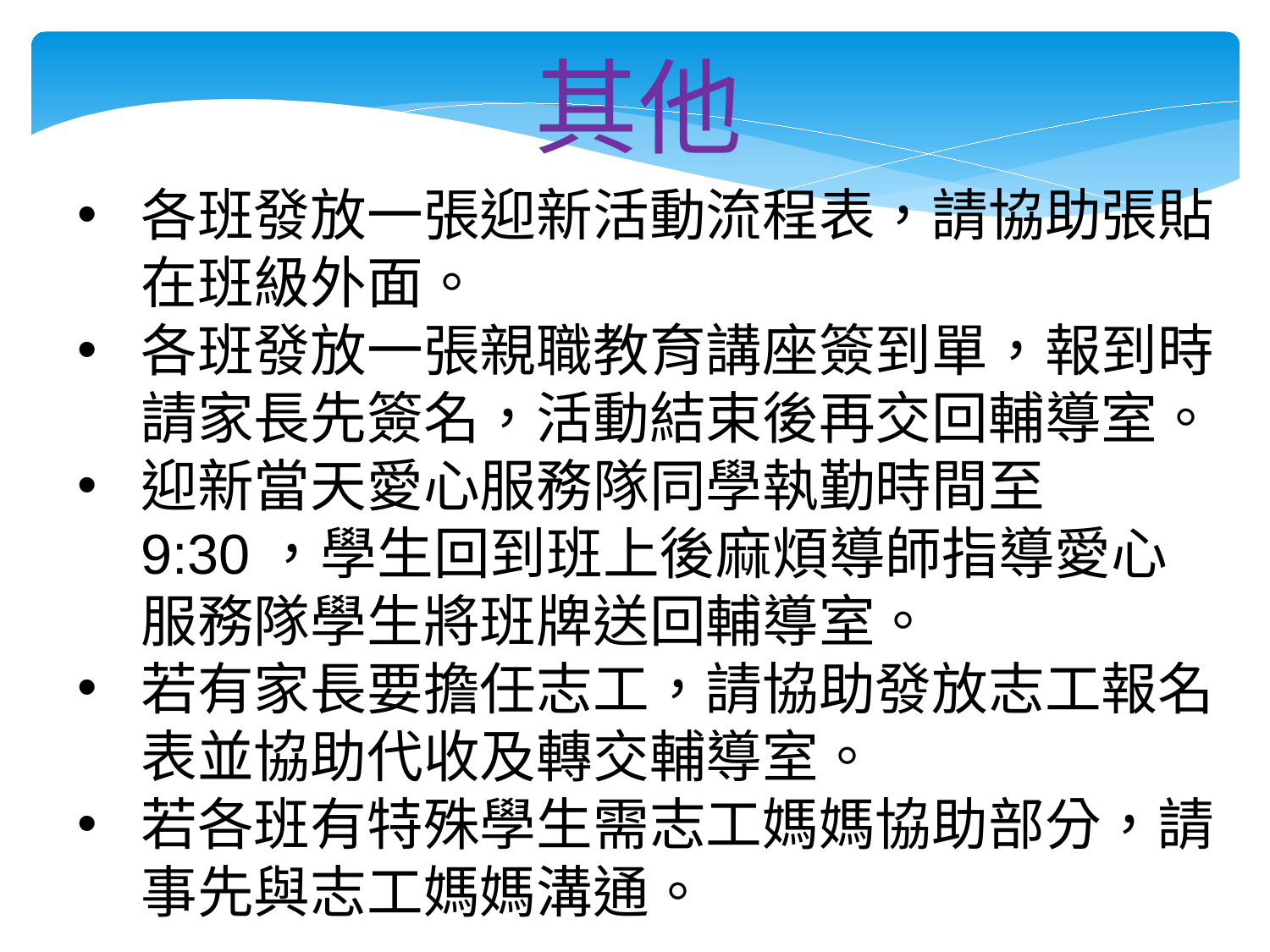

其他
各班發放一張迎新活動流程表，請協助張貼在班級外面。
各班發放一張親職教育講座簽到單，報到時請家長先簽名，活動結束後再交回輔導室。
迎新當天愛心服務隊同學執勤時間至9:30，學生回到班上後麻煩導師指導愛心服務隊學生將班牌送回輔導室。
若有家長要擔任志工，請協助發放志工報名表並協助代收及轉交輔導室。
若各班有特殊學生需志工媽媽協助部分，請事先與志工媽媽溝通。